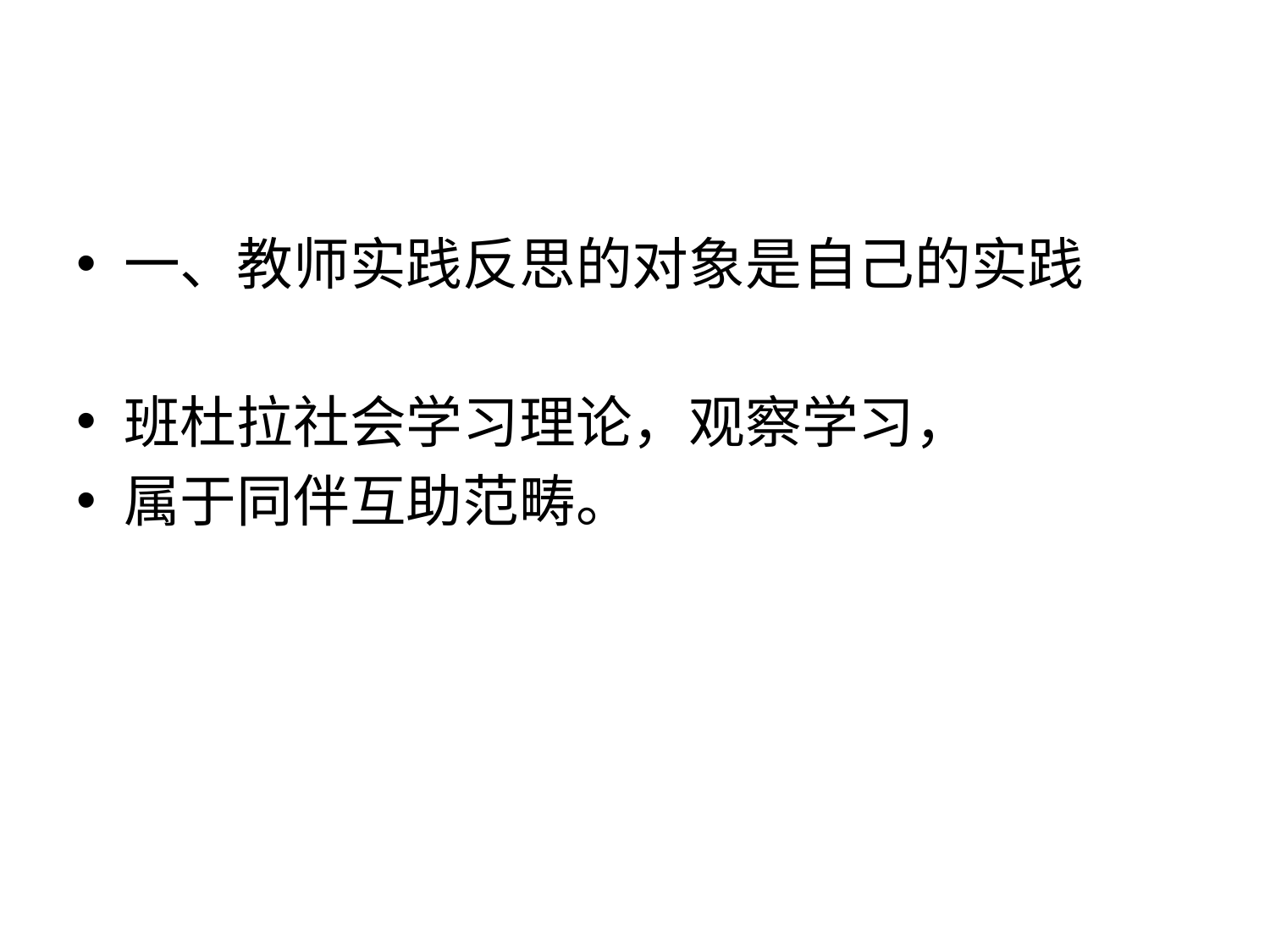

#
一、教师实践反思的对象是自己的实践

班杜拉社会学习理论，观察学习，
属于同伴互助范畴。